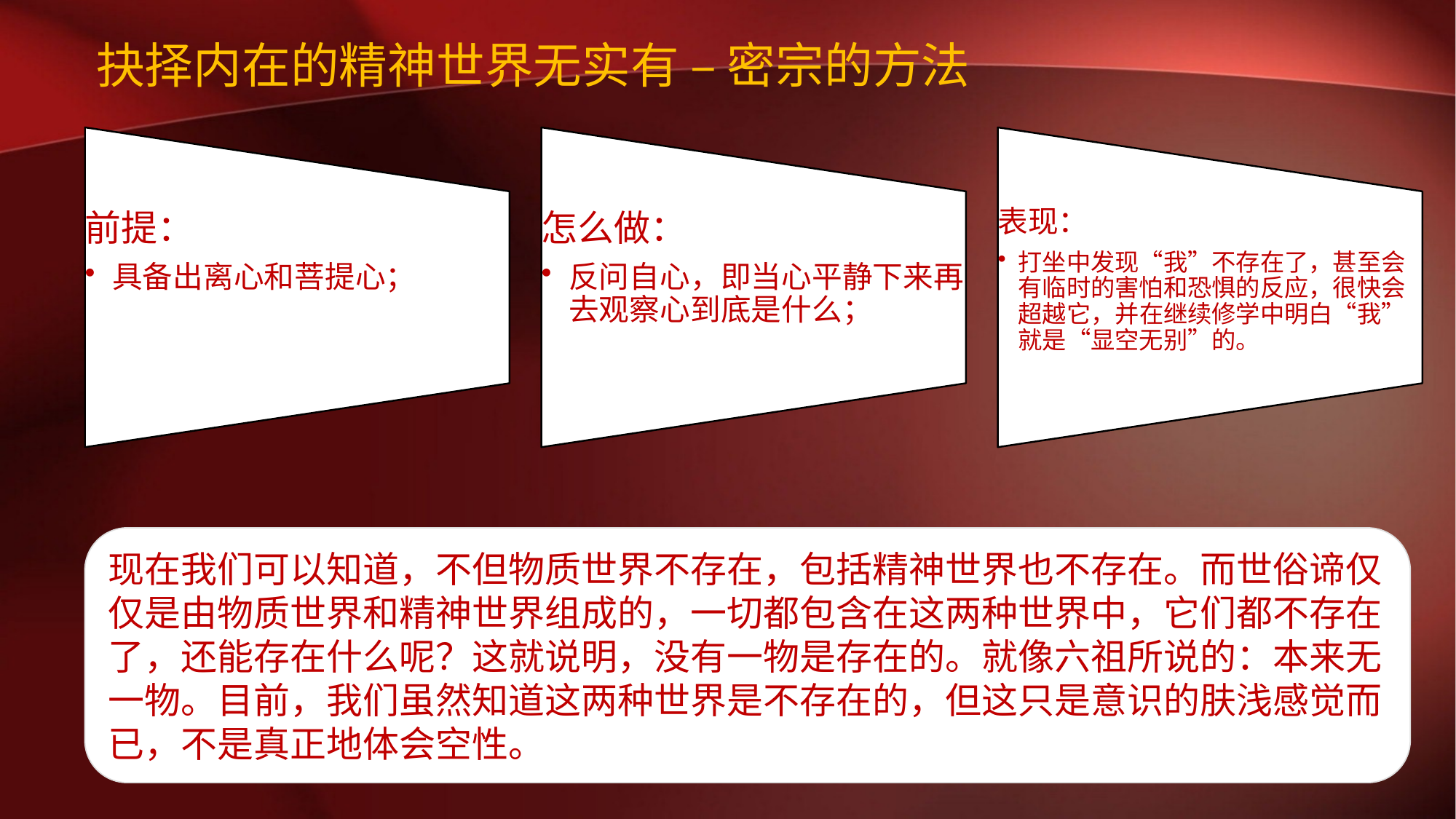

# 抉择内在的精神世界无实有 – 密宗的方法
前提：
具备出离心和菩提心；
怎么做：
反问自心，即当心平静下来再去观察心到底是什么；
表现：
打坐中发现“我”不存在了，甚至会有临时的害怕和恐惧的反应，很快会超越它，并在继续修学中明白“我”就是“显空无别”的。
现在我们可以知道，不但物质世界不存在，包括精神世界也不存在。而世俗谛仅仅是由物质世界和精神世界组成的，一切都包含在这两种世界中，它们都不存在了，还能存在什么呢？这就说明，没有一物是存在的。就像六祖所说的：本来无一物。目前，我们虽然知道这两种世界是不存在的，但这只是意识的肤浅感觉而已，不是真正地体会空性。